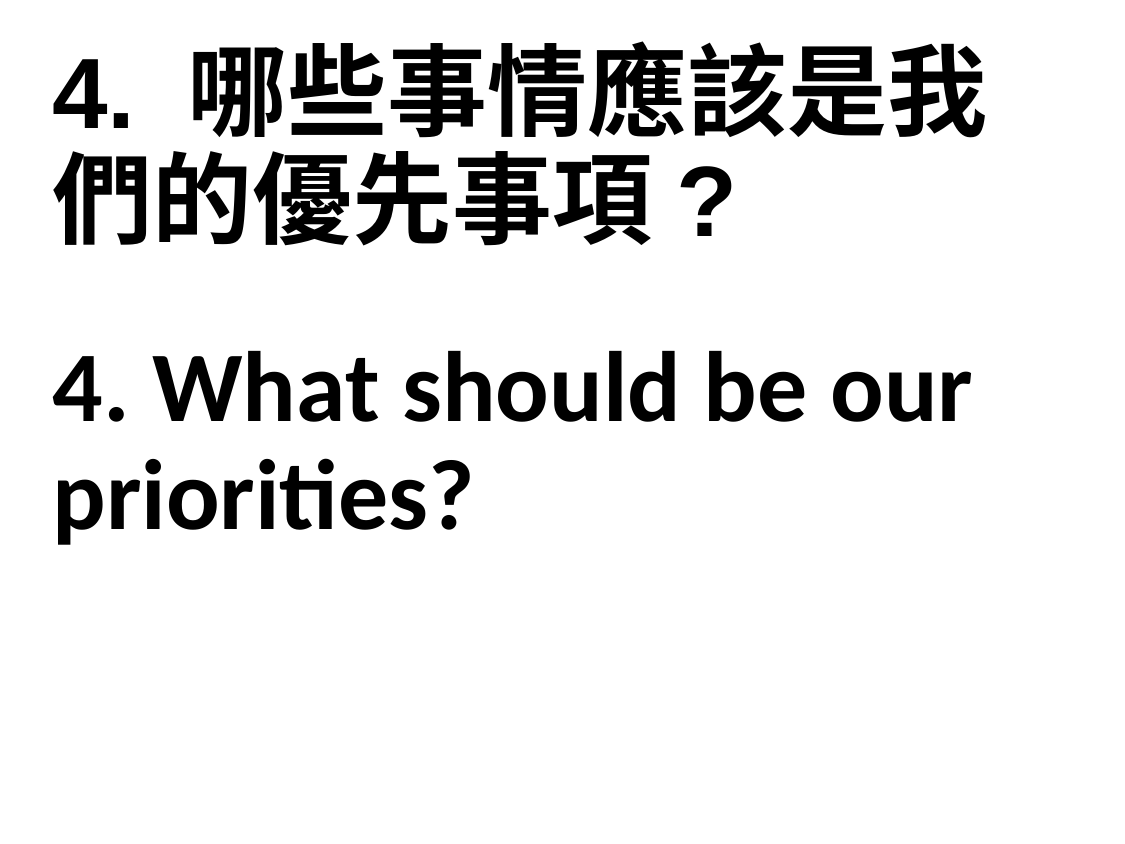

4. 哪些事情應該是我們的優先事項?

4. What should be our priorities?